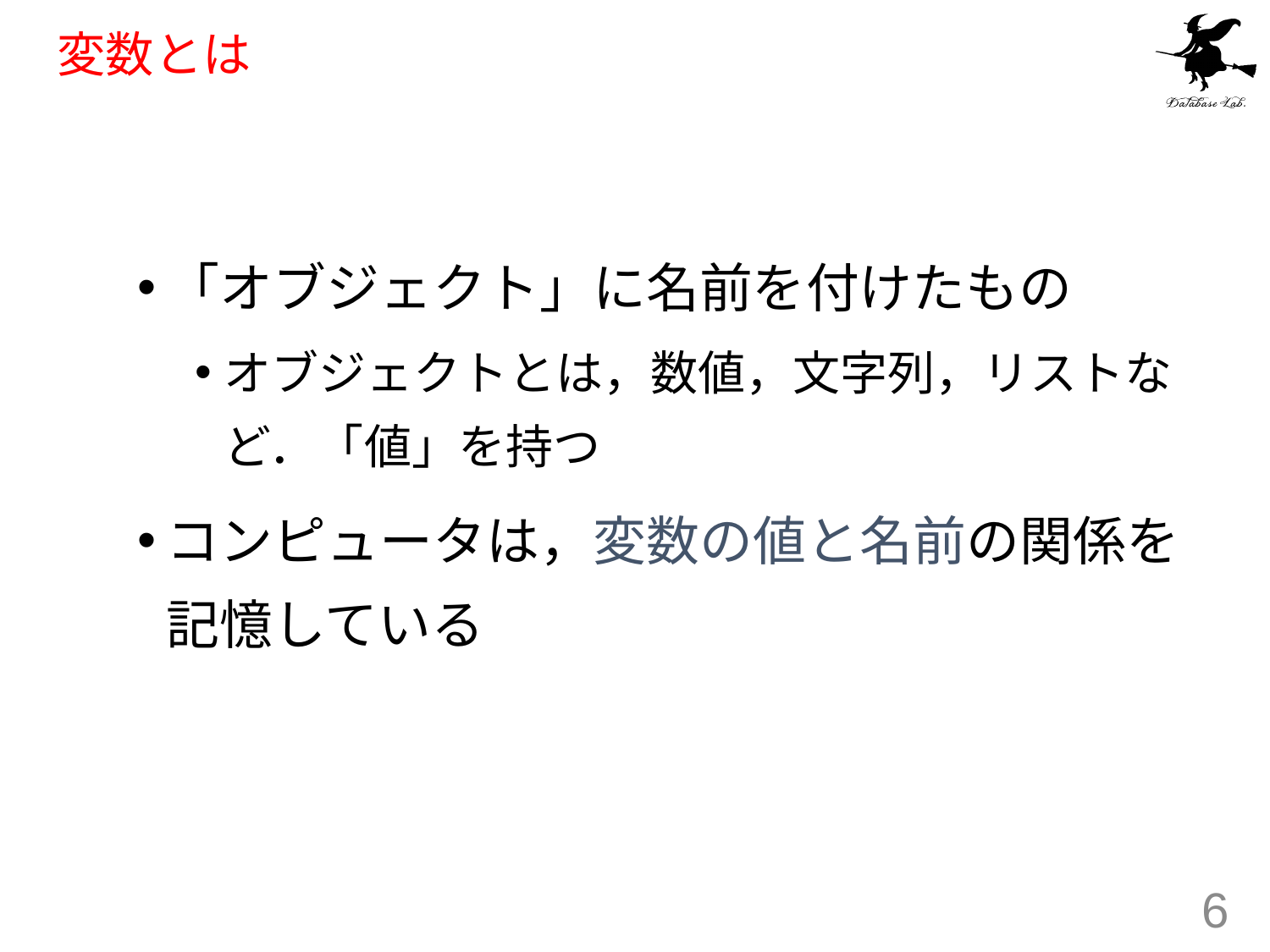

# 変数とは
「オブジェクト」に名前を付けたもの
オブジェクトとは，数値，文字列，リストなど．「値」を持つ
コンピュータは，変数の値と名前の関係を記憶している

6